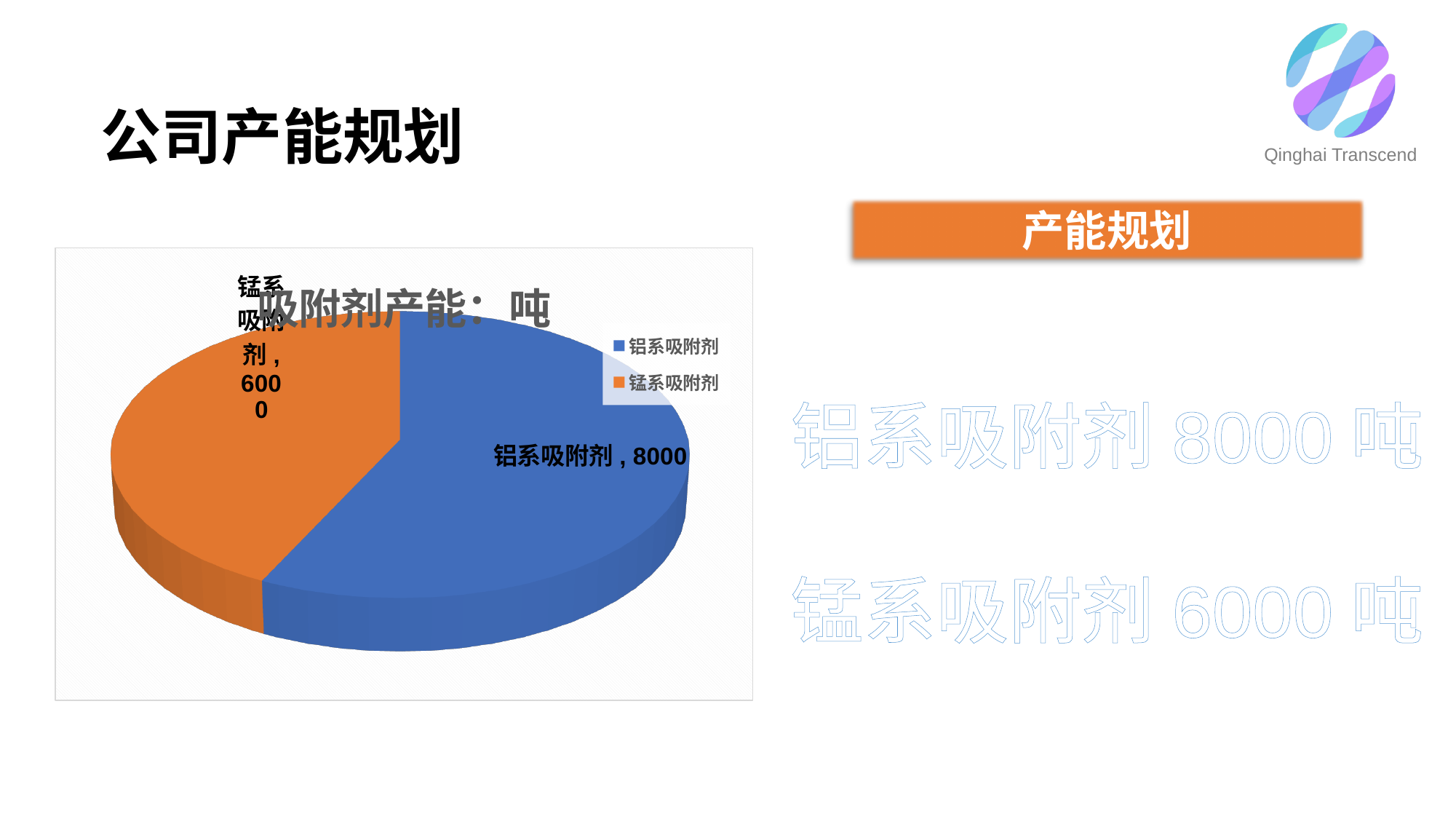

Qinghai Transcend
公司产能规划
产能规划

[unsupported chart]

铝系吸附剂8000吨
锰系吸附剂6000吨